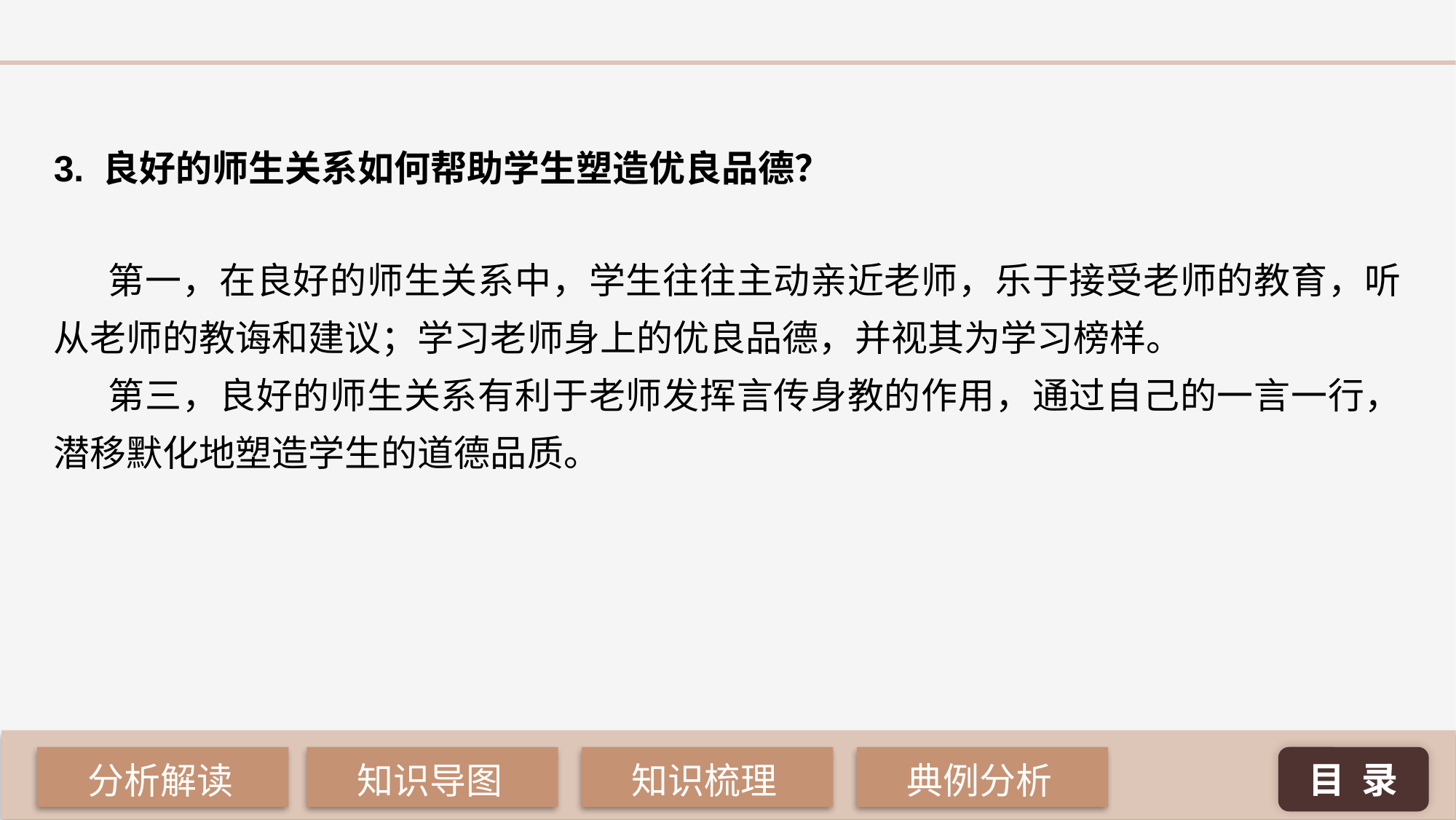

3. 良好的师生关系如何帮助学生塑造优良品德？
第一，在良好的师生关系中，学生往往主动亲近老师，乐于接受老师的教育，听从老师的教诲和建议；学习老师身上的优良品德，并视其为学习榜样。
第三，良好的师生关系有利于老师发挥言传身教的作用，通过自己的一言一行，潜移默化地塑造学生的道德品质。